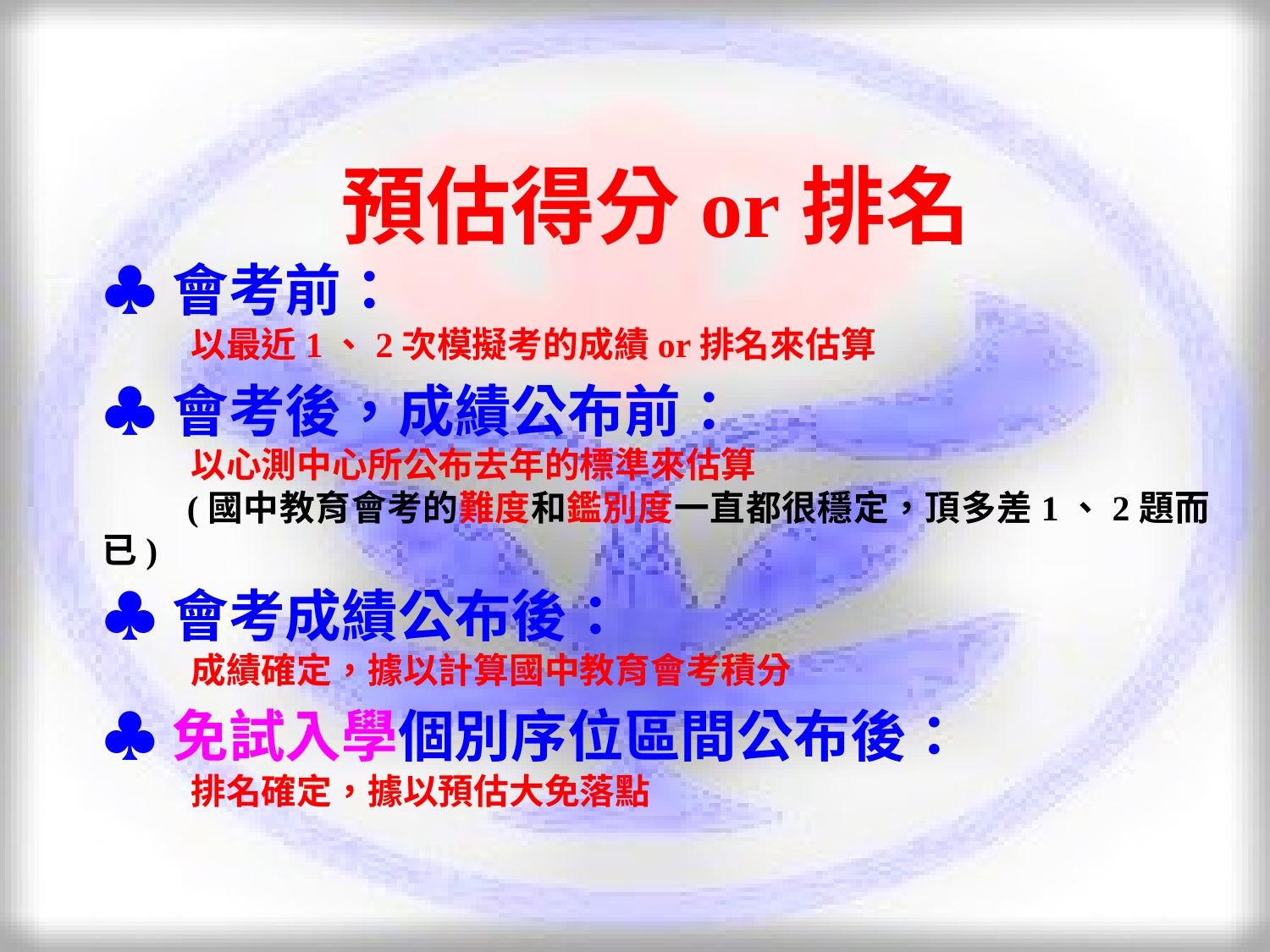

預估得分or排名
♣會考前：
          以最近1、2次模擬考的成績or排名來估算
♣會考後，成績公布前：
          以心測中心所公布去年的標準來估算
         (國中教育會考的難度和鑑別度一直都很穩定，頂多差1、2題而已)
♣會考成績公布後：
          成績確定，據以計算國中教育會考積分
♣免試入學個別序位區間公布後：
          排名確定，據以預估大免落點